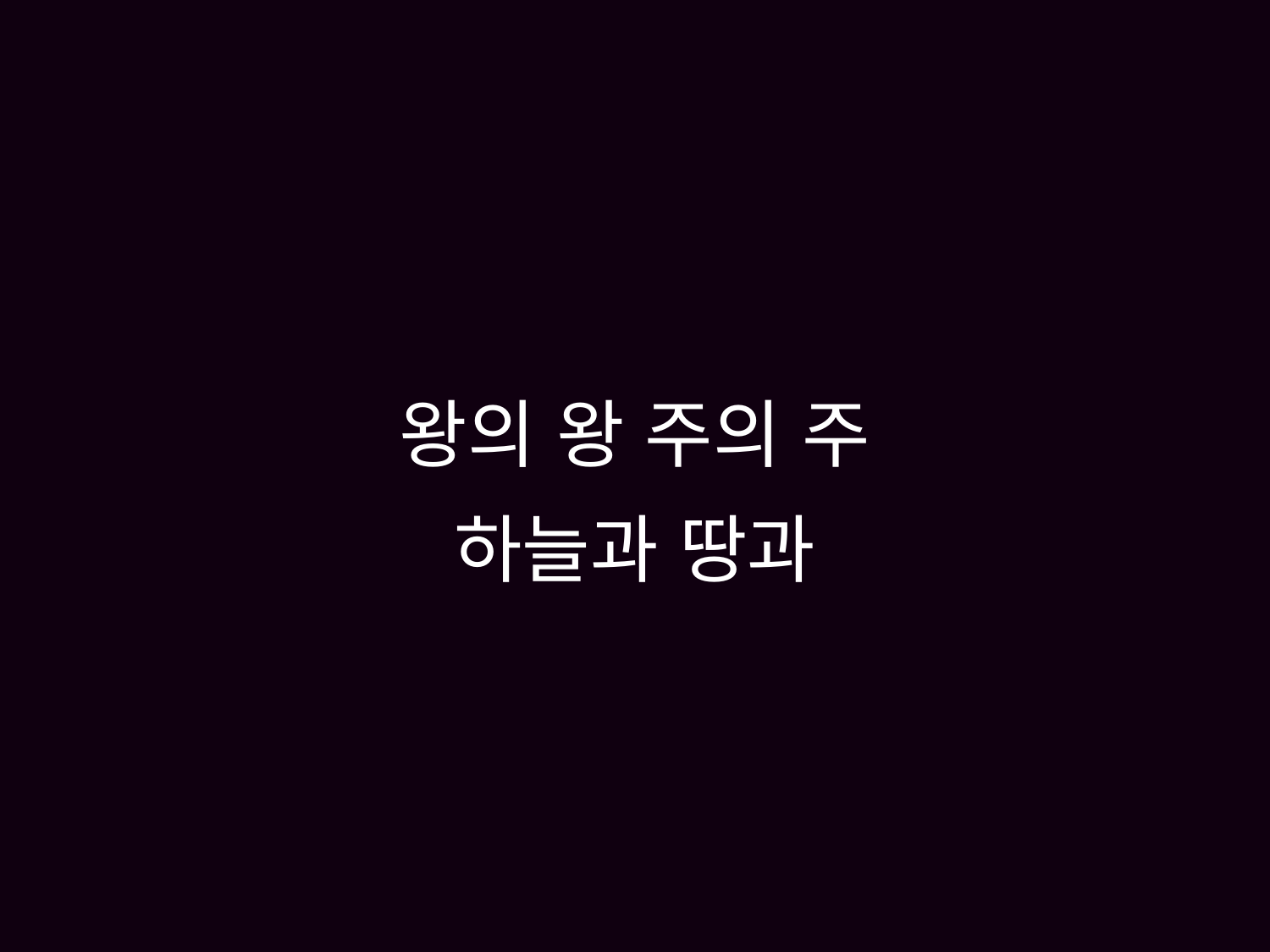

# 왕의 왕 주의 주 하늘과 땅과